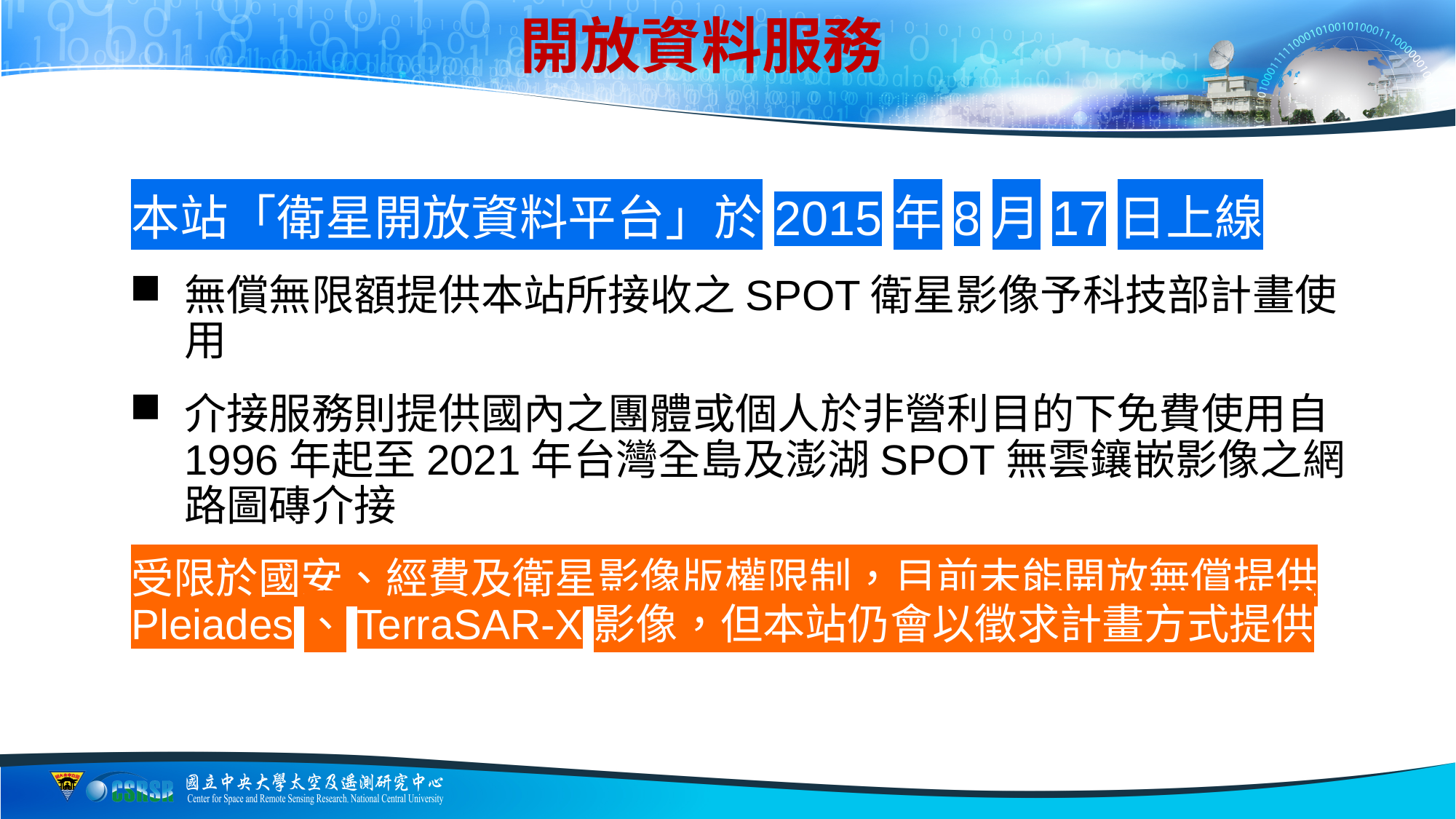

# 開放資料服務
本站「衛星開放資料平台」於2015年8月17日上線
無償無限額提供本站所接收之SPOT衛星影像予科技部計畫使用
介接服務則提供國內之團體或個人於非營利目的下免費使用自1996年起至2021年台灣全島及澎湖SPOT無雲鑲嵌影像之網路圖磚介接
受限於國安、經費及衛星影像版權限制，目前未能開放無償提供Pleiades、TerraSAR-X影像，但本站仍會以徵求計畫方式提供